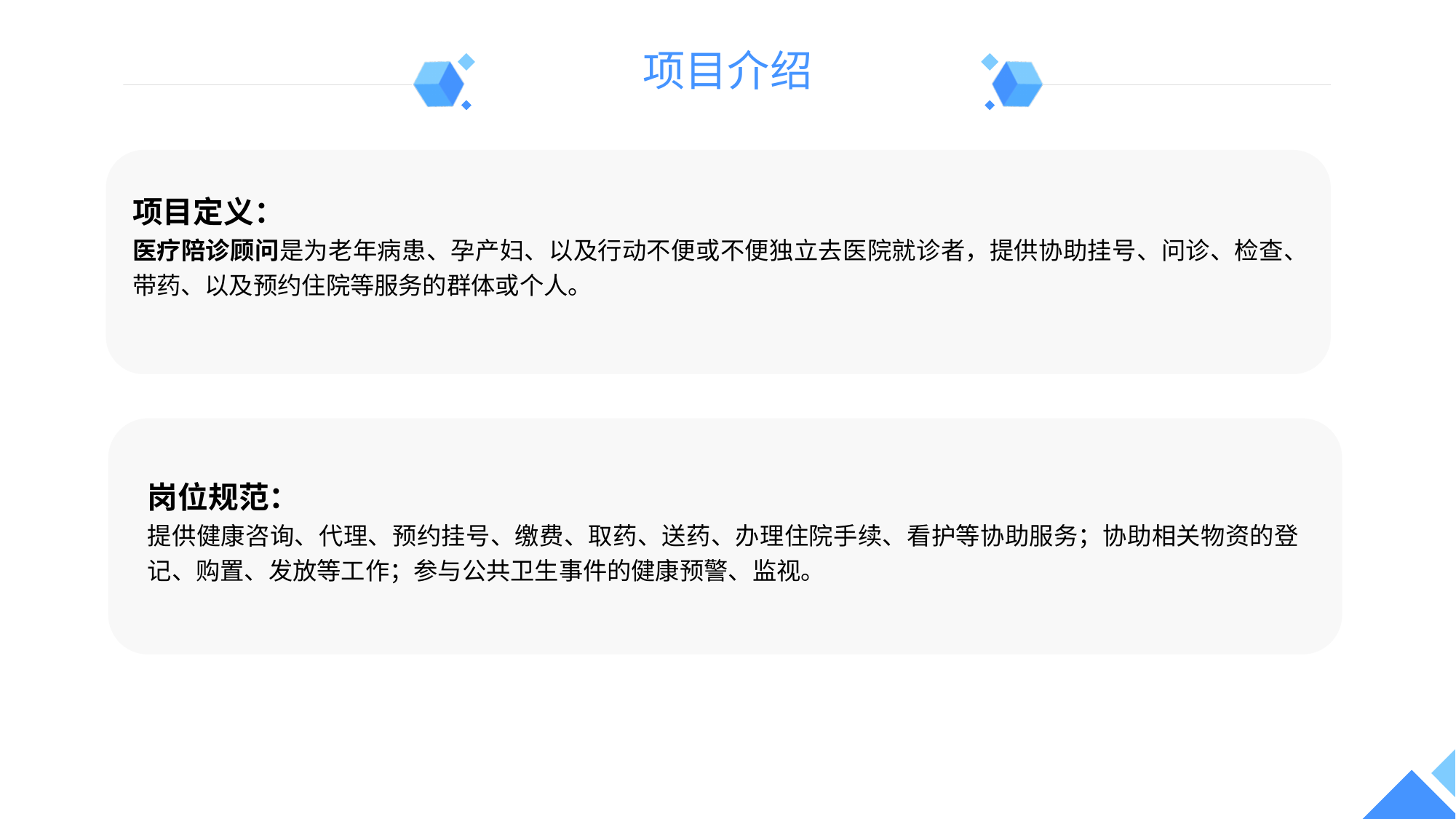

项目介绍

项目定义：
医疗陪诊顾问是为老年病患、孕产妇、以及行动不便或不便独立去医院就诊者，提供协助挂号、问诊、检查、带药、以及预约住院等服务的群体或个人。

岗位规范：
提供健康咨询、代理、预约挂号、缴费、取药、送药、办理住院手续、看护等协助服务；协助相关物资的登记、购置、发放等工作；参与公共卫生事件的健康预警、监视。